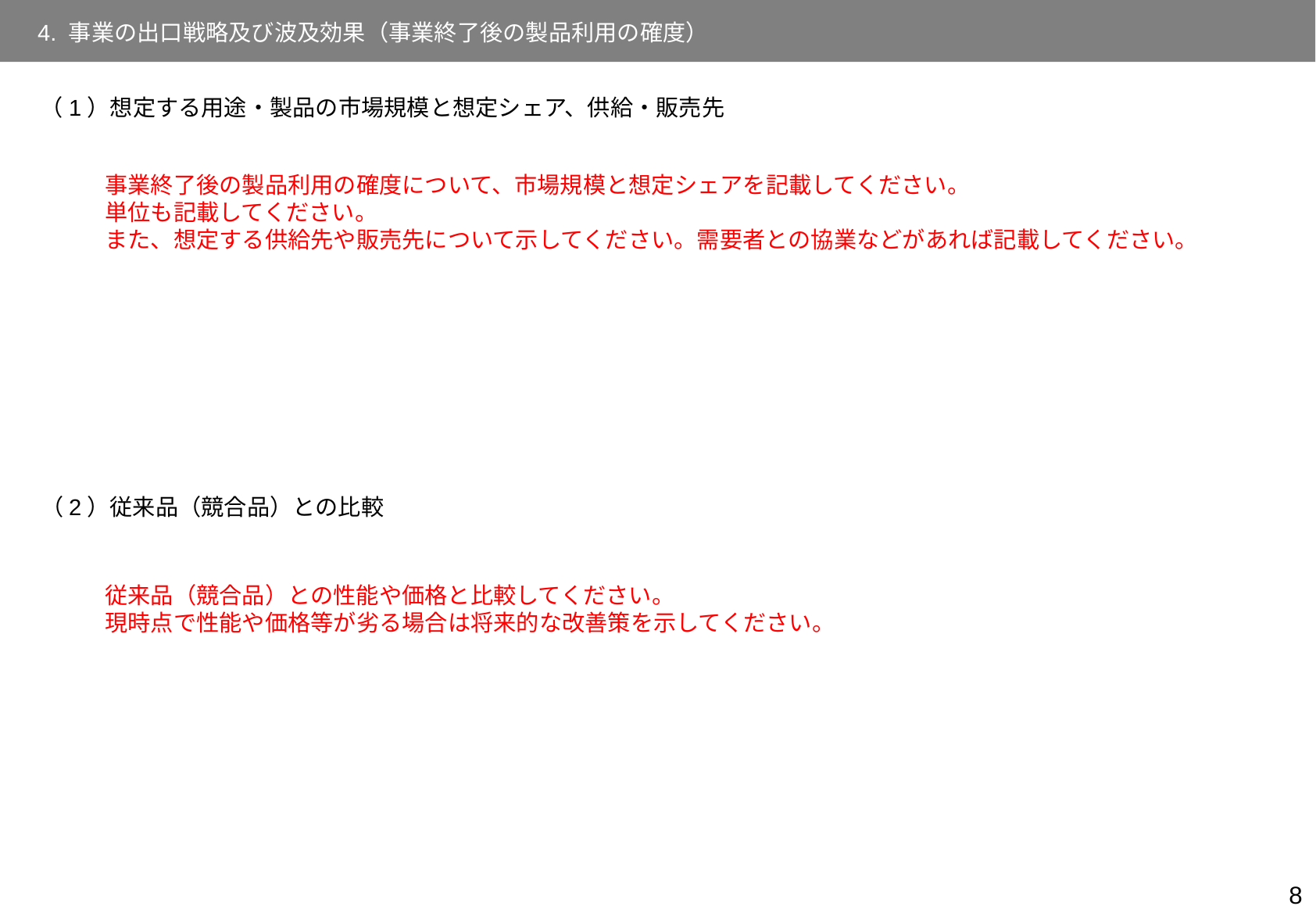

4. 事業の出口戦略及び波及効果（事業終了後の製品利用の確度）
（1）想定する用途・製品の市場規模と想定シェア、供給・販売先
事業終了後の製品利用の確度について、市場規模と想定シェアを記載してください。
単位も記載してください。
また、想定する供給先や販売先について示してください。需要者との協業などがあれば記載してください。
（2）従来品（競合品）との比較
従来品（競合品）との性能や価格と比較してください。
現時点で性能や価格等が劣る場合は将来的な改善策を示してください。
8